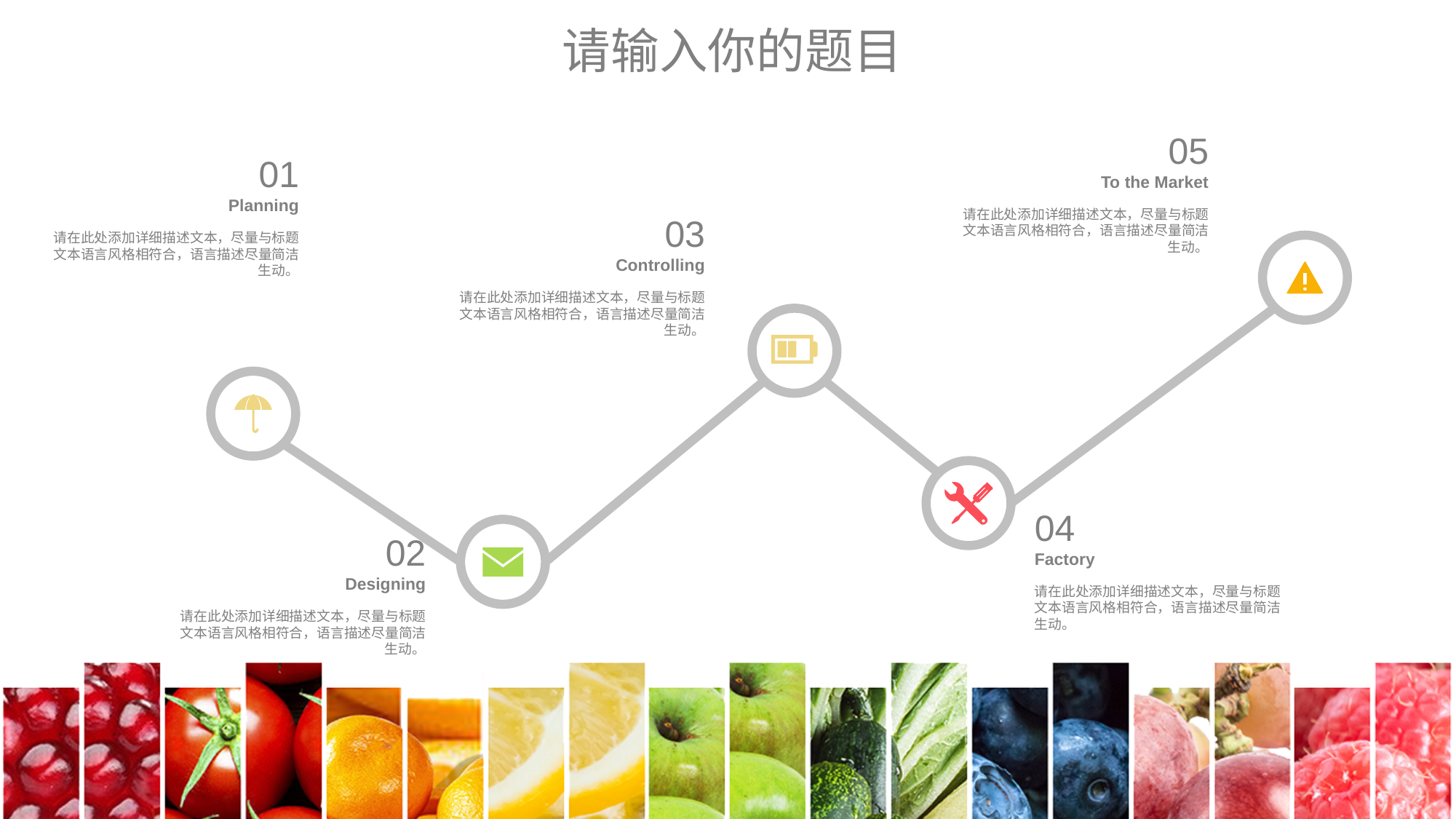

05
To the Market

请在此处添加详细描述文本，尽量与标题文本语言风格相符合，语言描述尽量简洁生动。
01
Planning

请在此处添加详细描述文本，尽量与标题文本语言风格相符合，语言描述尽量简洁生动。
03
Controlling

请在此处添加详细描述文本，尽量与标题文本语言风格相符合，语言描述尽量简洁生动。

04
Factory

请在此处添加详细描述文本，尽量与标题文本语言风格相符合，语言描述尽量简洁生动。

02
Designing

请在此处添加详细描述文本，尽量与标题文本语言风格相符合，语言描述尽量简洁生动。